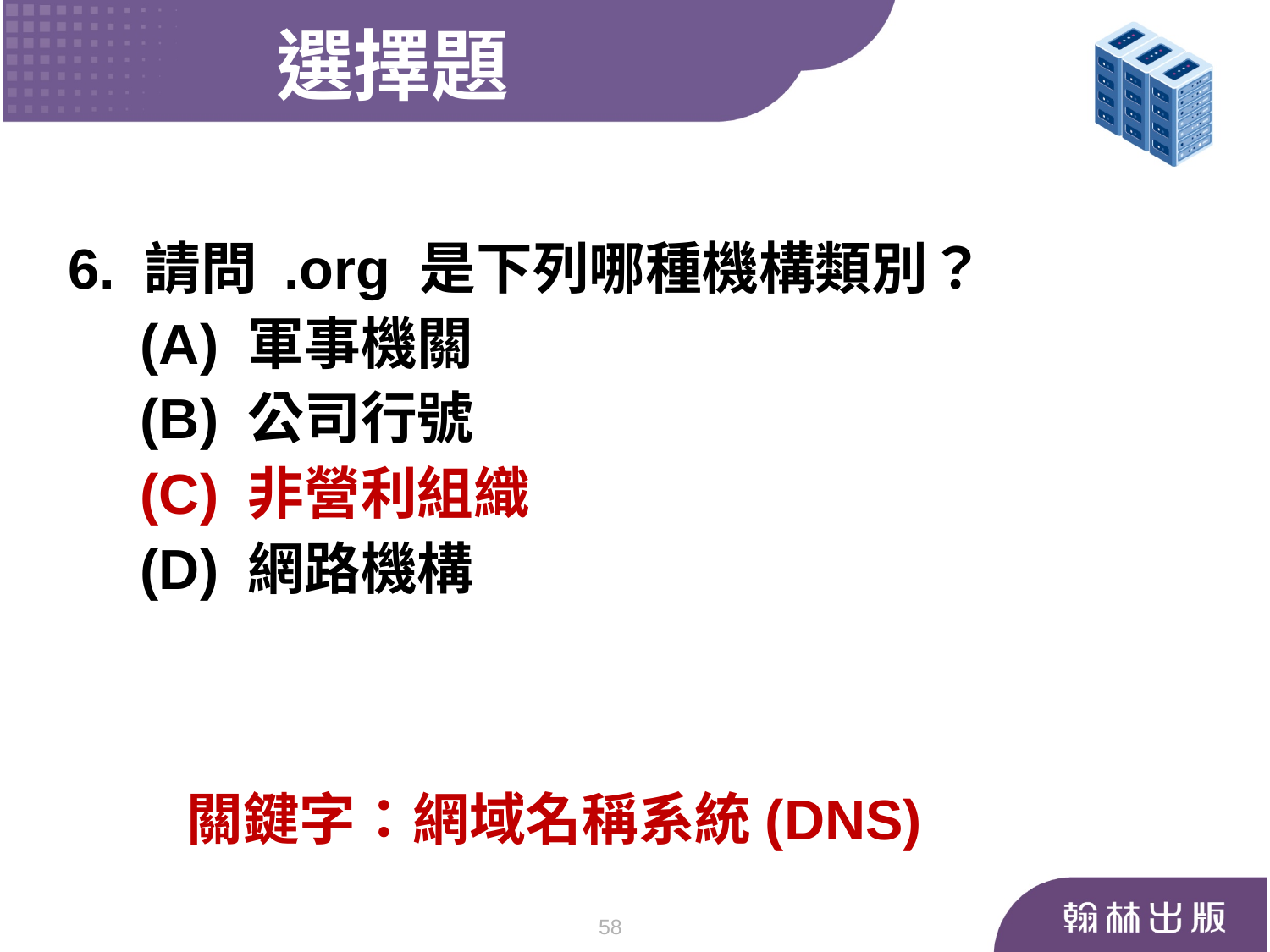

選擇題
6. 請問 .org 是下列哪種機構類別？
	   (A) 軍事機關
	   (B) 公司行號
	   (C) 非營利組織
	   (D) 網路機構

關鍵字：網域名稱系統(DNS)
58